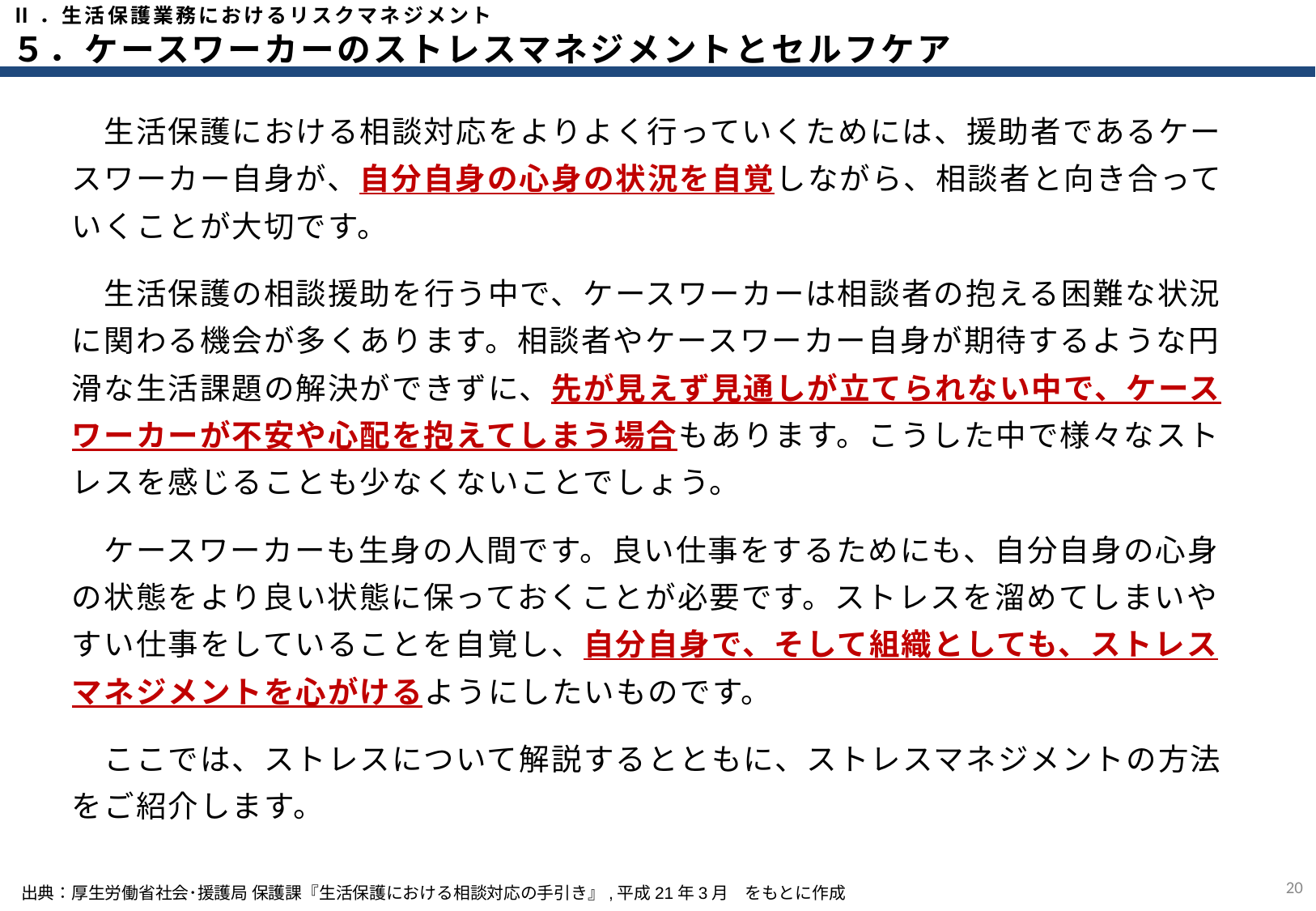

Ⅱ．生活保護業務におけるリスクマネジメント
５．ケースワーカーのストレスマネジメントとセルフケア
　生活保護における相談対応をよりよく行っていくためには、援助者であるケースワーカー自身が、自分自身の心身の状況を自覚しながら、相談者と向き合っていくことが大切です。
　生活保護の相談援助を行う中で、ケースワーカーは相談者の抱える困難な状況に関わる機会が多くあります。相談者やケースワーカー自身が期待するような円滑な生活課題の解決ができずに、先が見えず見通しが立てられない中で、ケースワーカーが不安や心配を抱えてしまう場合もあります。こうした中で様々なストレスを感じることも少なくないことでしょう。
　ケースワーカーも生身の人間です。良い仕事をするためにも、自分自身の心身の状態をより良い状態に保っておくことが必要です。ストレスを溜めてしまいやすい仕事をしていることを自覚し、自分自身で、そして組織としても、ストレスマネジメントを心がけるようにしたいものです。
　ここでは、ストレスについて解説するとともに、ストレスマネジメントの方法をご紹介します。
20
出典：厚生労働省社会･援護局 保護課『生活保護における相談対応の手引き』,平成21年3月　をもとに作成